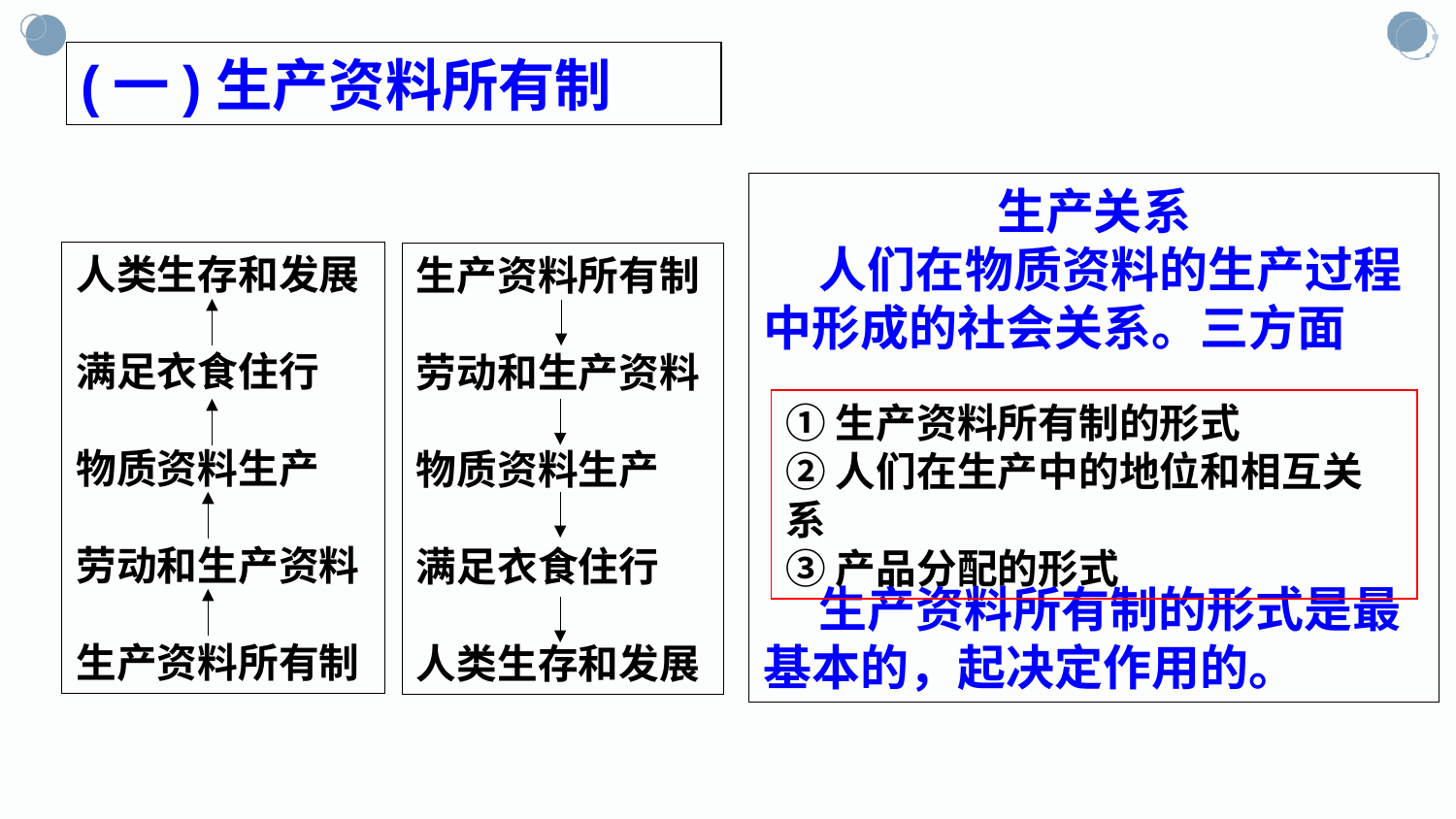

(一)生产资料所有制
生产关系
     人们在物质资料的生产过程中形成的社会关系。三方面

    生产资料所有制的形式是最基本的，起决定作用的。
人类生存和发展

满足衣食住行

物质资料生产

劳动和生产资料

生产资料所有制
生产资料所有制

劳动和生产资料

物质资料生产

满足衣食住行

人类生存和发展
①生产资料所有制的形式
②人们在生产中的地位和相互关系
③产品分配的形式